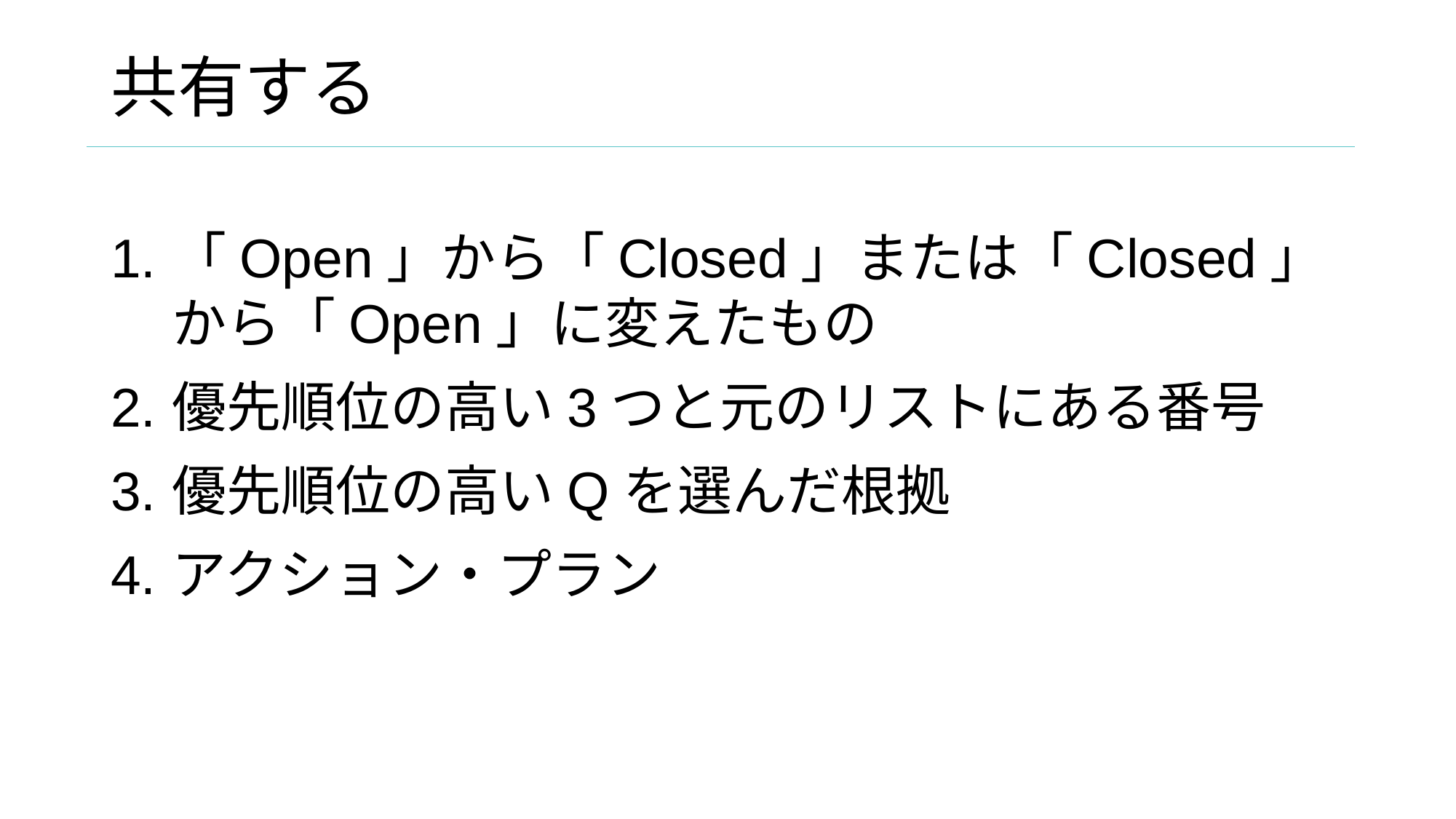

# 共有する
「Open」から「Closed」または「Closed」から「Open」に変えたもの
優先順位の高い3つと元のリストにある番号
優先順位の高いQを選んだ根拠
アクション・プラン